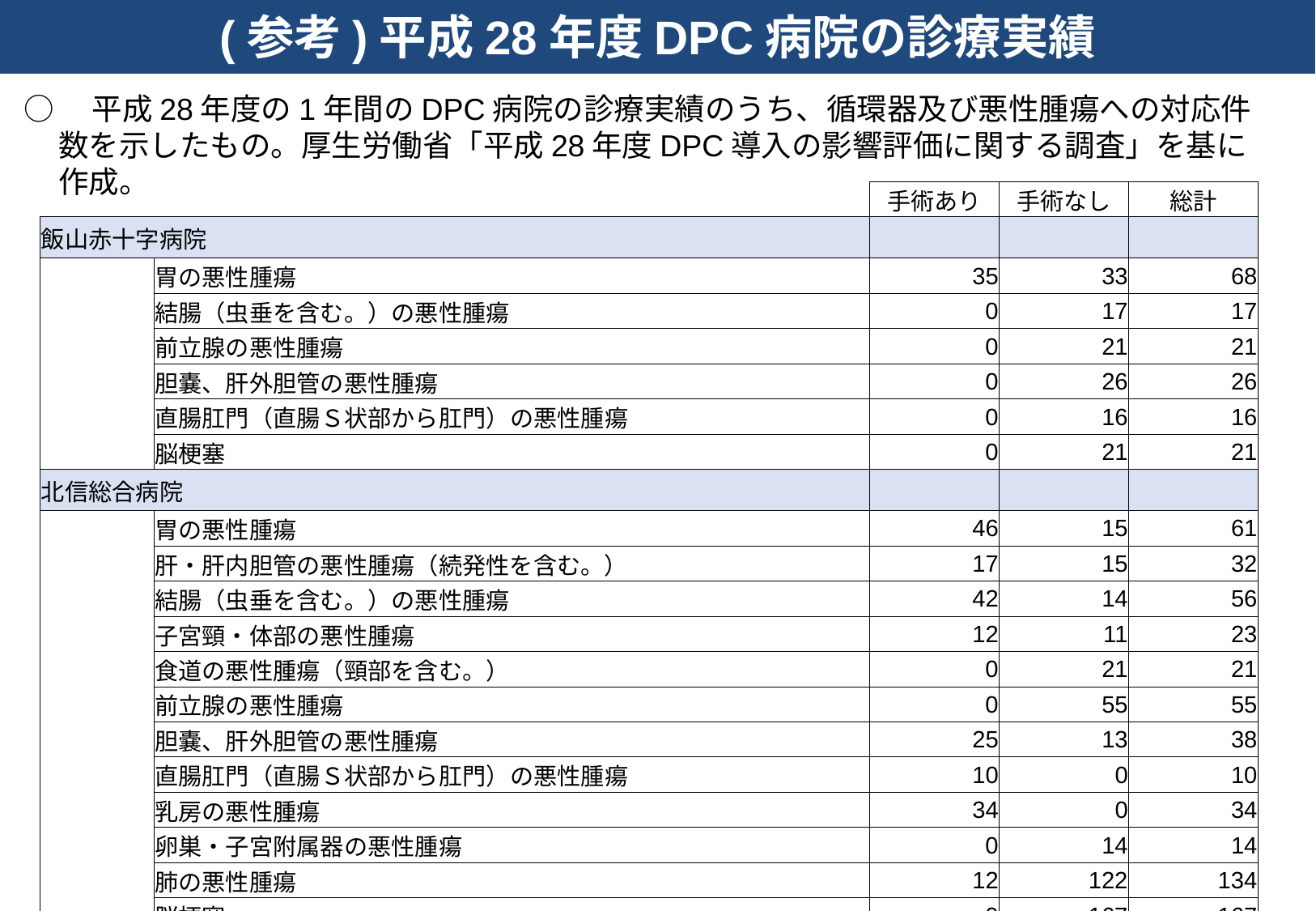

(参考)平成28年度DPC病院の診療実績
○　平成28年度の1年間のDPC病院の診療実績のうち、循環器及び悪性腫瘍への対応件数を示したもの。厚生労働省「平成28年度DPC導入の影響評価に関する調査」を基に作成。
|  |  | 手術あり | 手術なし | 総計 |
| --- | --- | --- | --- | --- |
| 飯山赤十字病院 |  |  |  |  |
|  | 胃の悪性腫瘍 | 35 | 33 | 68 |
|  | 結腸（虫垂を含む。）の悪性腫瘍 | 0 | 17 | 17 |
|  | 前立腺の悪性腫瘍 | 0 | 21 | 21 |
|  | 胆嚢、肝外胆管の悪性腫瘍 | 0 | 26 | 26 |
|  | 直腸肛門（直腸Ｓ状部から肛門）の悪性腫瘍 | 0 | 16 | 16 |
|  | 脳梗塞 | 0 | 21 | 21 |
| 北信総合病院 |  |  |  |  |
|  | 胃の悪性腫瘍 | 46 | 15 | 61 |
|  | 肝・肝内胆管の悪性腫瘍（続発性を含む。） | 17 | 15 | 32 |
|  | 結腸（虫垂を含む。）の悪性腫瘍 | 42 | 14 | 56 |
|  | 子宮頸・体部の悪性腫瘍 | 12 | 11 | 23 |
|  | 食道の悪性腫瘍（頸部を含む。） | 0 | 21 | 21 |
|  | 前立腺の悪性腫瘍 | 0 | 55 | 55 |
|  | 胆嚢、肝外胆管の悪性腫瘍 | 25 | 13 | 38 |
|  | 直腸肛門（直腸Ｓ状部から肛門）の悪性腫瘍 | 10 | 0 | 10 |
|  | 乳房の悪性腫瘍 | 34 | 0 | 34 |
|  | 卵巣・子宮附属器の悪性腫瘍 | 0 | 14 | 14 |
|  | 肺の悪性腫瘍 | 12 | 122 | 134 |
|  | 脳梗塞 | 0 | 167 | 167 |
|  | 急性心筋梗塞（続発性合併症を含む。）、再発性心筋梗塞 | 27 | 12 | 39 |